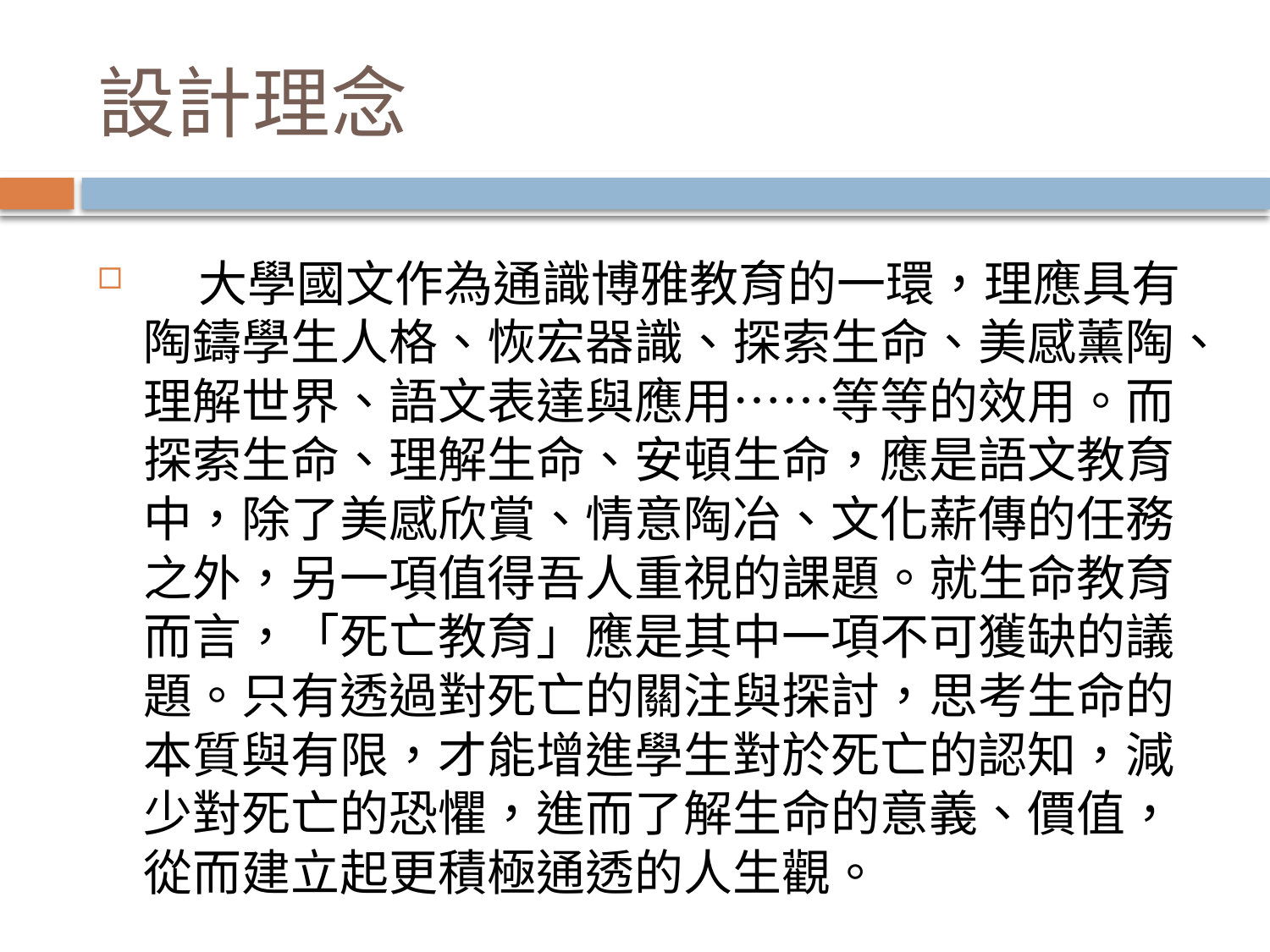

# 設計理念
    大學國文作為通識博雅教育的一環，理應具有陶鑄學生人格、恢宏器識、探索生命、美感薰陶、理解世界、語文表達與應用⋯⋯等等的效用。而探索生命、理解生命、安頓生命，應是語文教育中，除了美感欣賞、情意陶冶、文化薪傳的任務之外，另一項值得吾人重視的課題。就生命教育而言，「死亡教育」應是其中一項不可獲缺的議題。只有透過對死亡的關注與探討，思考生命的本質與有限，才能增進學生對於死亡的認知，減少對死亡的恐懼，進而了解生命的意義、價值，從而建立起更積極通透的人生觀。